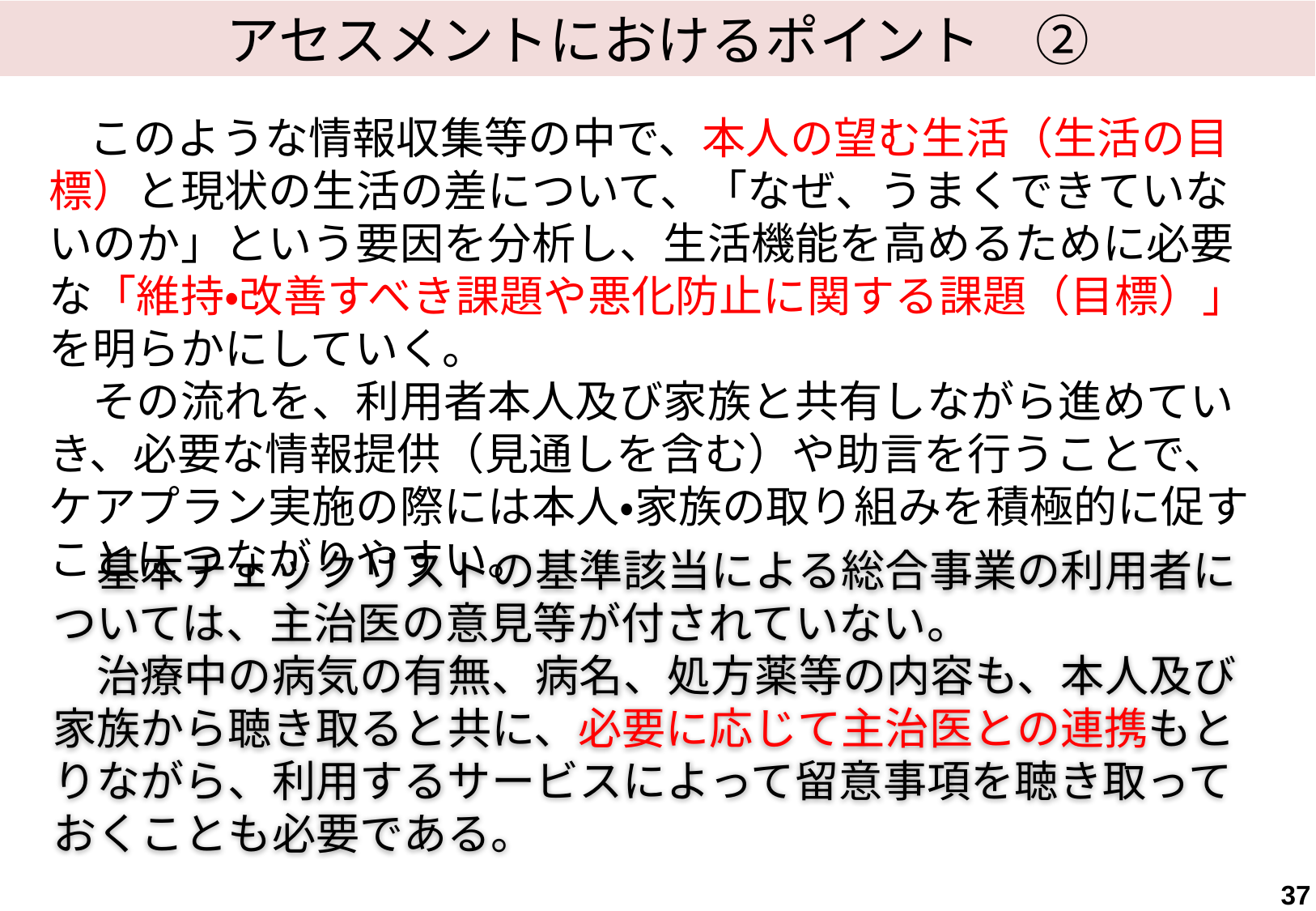

# アセスメントにおけるポイント　②
　このような情報収集等の中で、本人の望む生活（生活の目標）と現状の生活の差について、「なぜ、うまくできていないのか」という要因を分析し、生活機能を高めるために必要な「維持・改善すべき課題や悪化防止に関する課題（目標）」を明らかにしていく。
　その流れを、利用者本人及び家族と共有しながら進めていき、必要な情報提供（見通しを含む）や助言を行うことで、ケアプラン実施の際には本人・家族の取り組みを積極的に促すことにつながりやすい。
　基本チェックリストの基準該当による総合事業の利用者については、主治医の意見等が付されていない。
　治療中の病気の有無、病名、処方薬等の内容も、本人及び家族から聴き取ると共に、必要に応じて主治医との連携もとりながら、利用するサービスによって留意事項を聴き取っておくことも必要である。
37